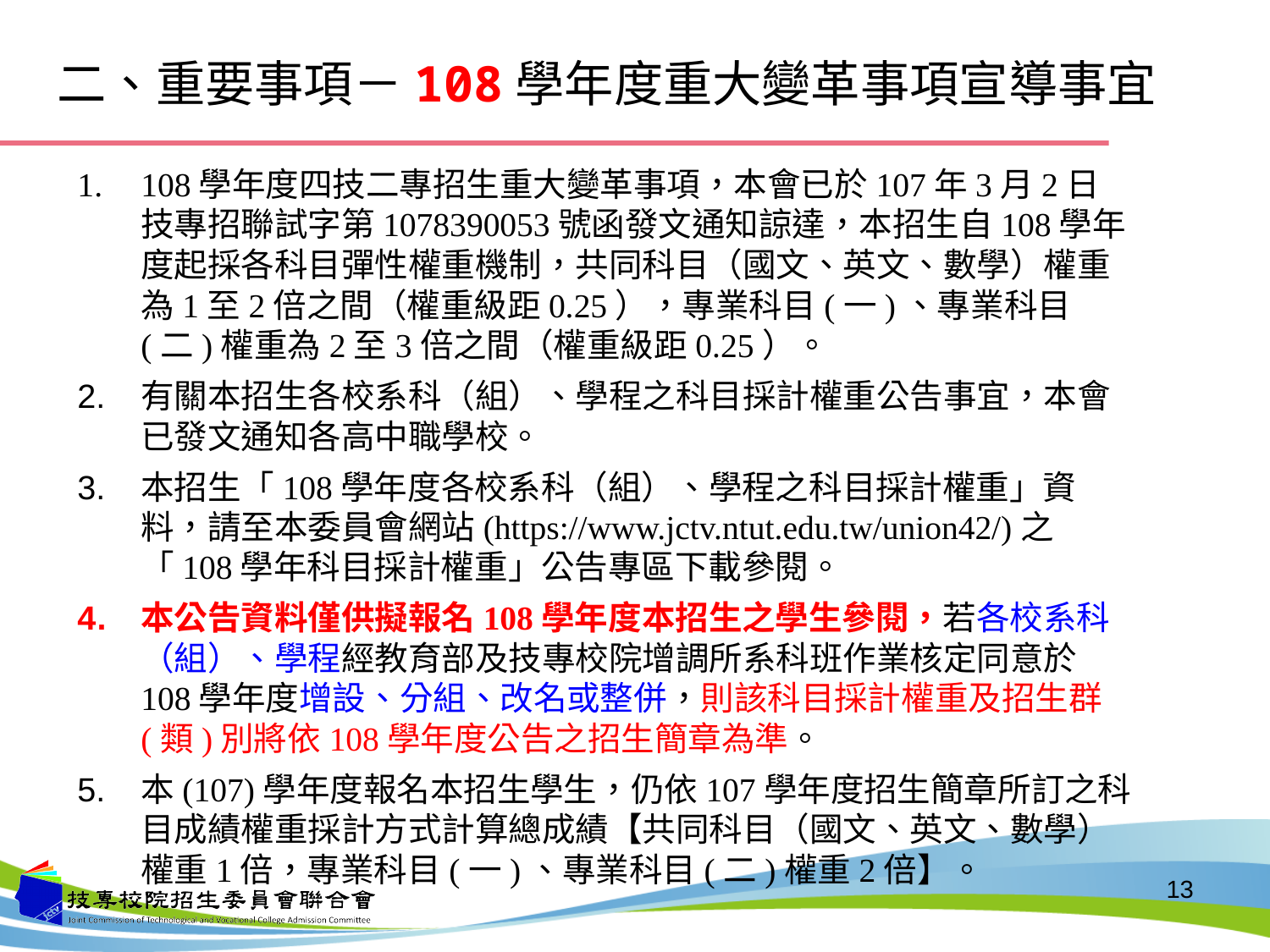

二、重要事項－108學年度重大變革事項宣導事宜
108學年度四技二專招生重大變革事項，本會已於107年3月2日技專招聯試字第1078390053號函發文通知諒達，本招生自108學年度起採各科目彈性權重機制，共同科目（國文、英文、數學）權重為1至2倍之間（權重級距0.25），專業科目(一)、專業科目(二)權重為2至3倍之間（權重級距0.25）。
有關本招生各校系科（組）、學程之科目採計權重公告事宜，本會已發文通知各高中職學校。
本招生「108學年度各校系科（組）、學程之科目採計權重」資料，請至本委員會網站(https://www.jctv.ntut.edu.tw/union42/)之「108學年科目採計權重」公告專區下載參閱。
本公告資料僅供擬報名108學年度本招生之學生參閱，若各校系科（組）、學程經教育部及技專校院增調所系科班作業核定同意於108學年度增設、分組、改名或整併，則該科目採計權重及招生群(類)別將依108學年度公告之招生簡章為準。
本(107)學年度報名本招生學生，仍依107學年度招生簡章所訂之科目成績權重採計方式計算總成績【共同科目（國文、英文、數學）權重1倍，專業科目(一)、專業科目(二)權重2倍】。
13